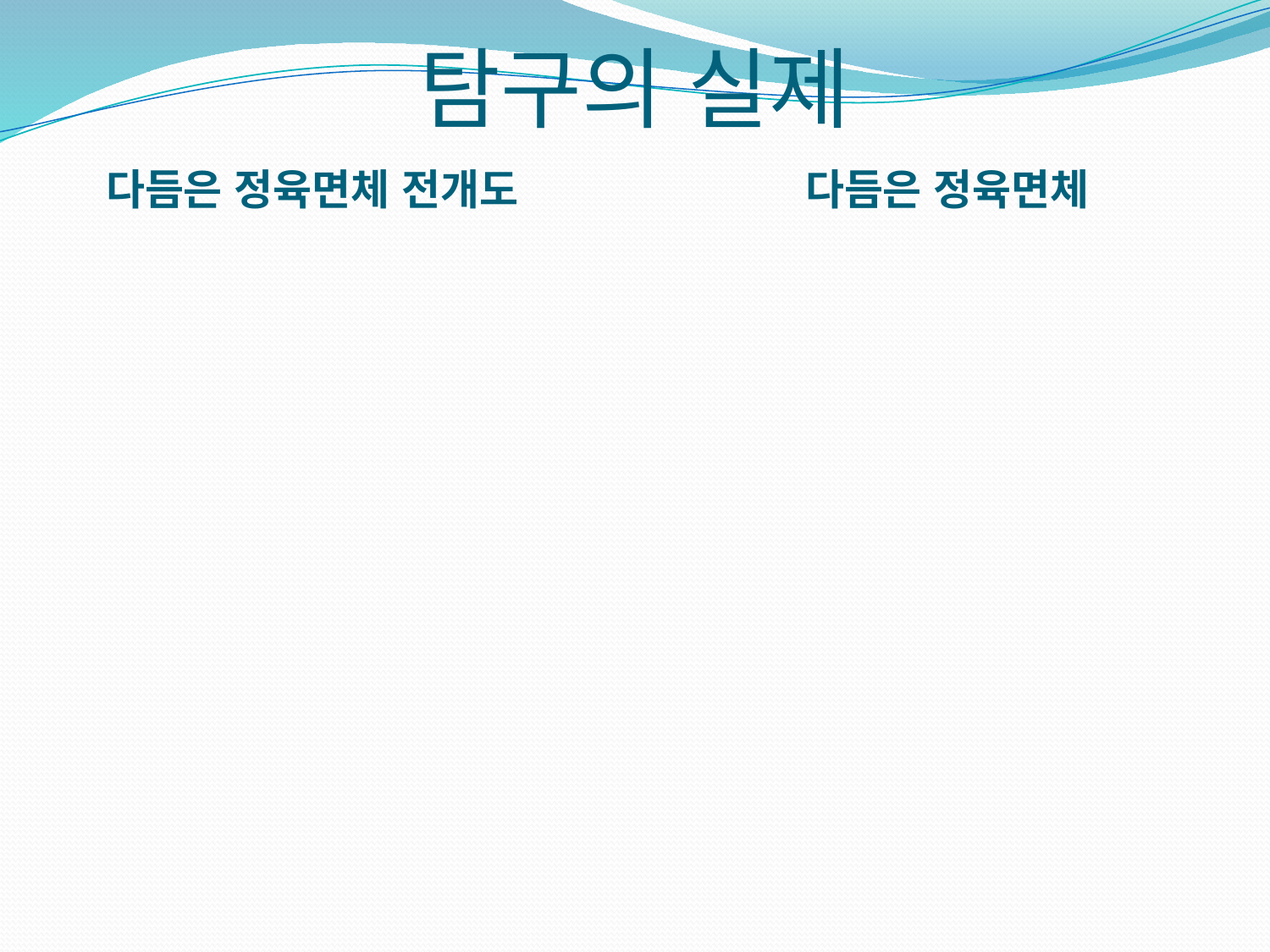

# 탐구의 실제
다듬은 정육면체
다듬은 정육면체 전개도